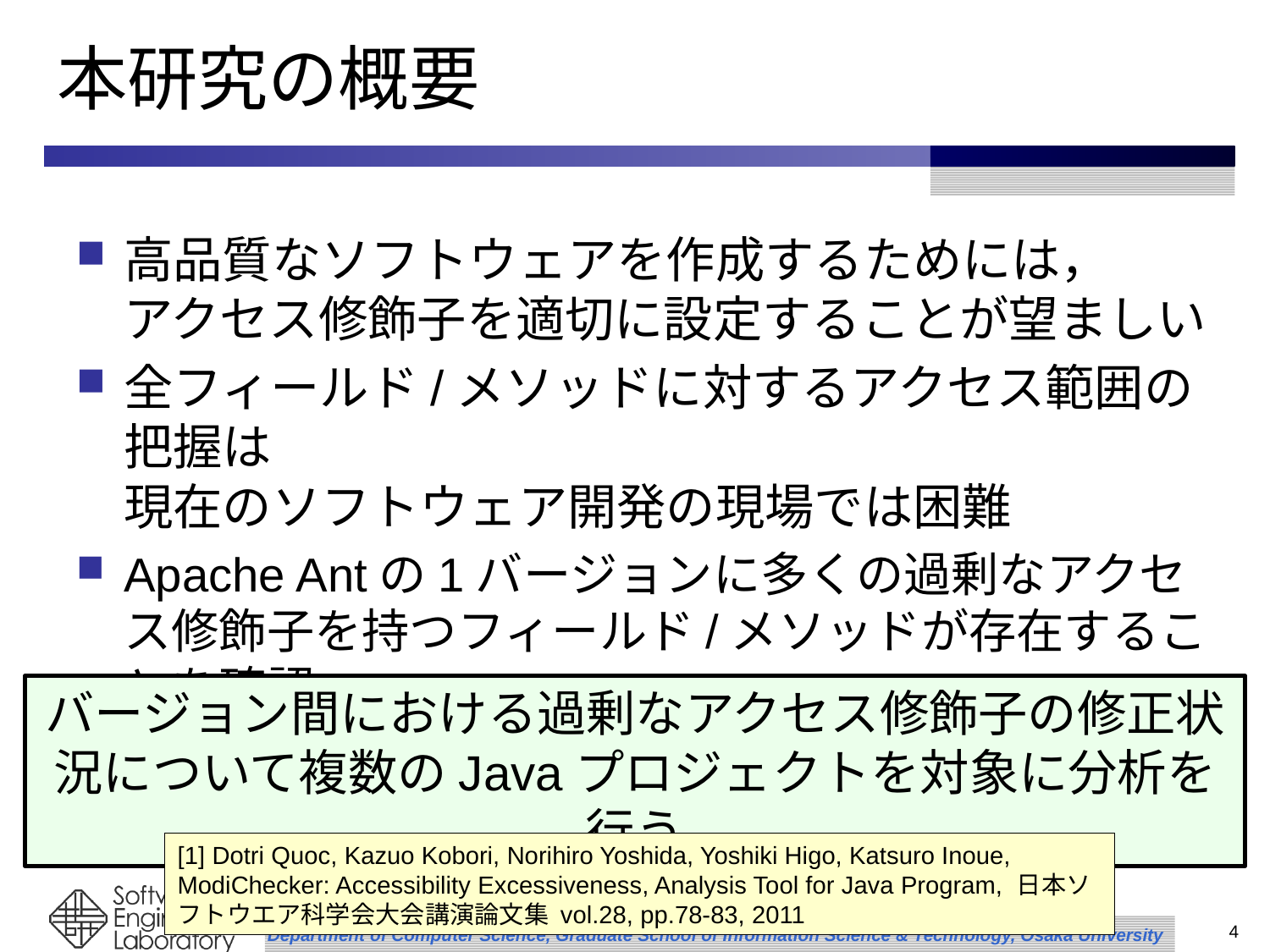

# 本研究の概要
高品質なソフトウェアを作成するためには，
アクセス修飾子を適切に設定することが望ましい
全フィールド/メソッドに対するアクセス範囲の把握は
現在のソフトウェア開発の現場では困難
Apache Antの1バージョンに多くの過剰なアクセス修飾子を持つフィールド/メソッドが存在することを確認[1]
バージョン間における過剰なアクセス修飾子の修正状況について複数のJavaプロジェクトを対象に分析を行う
[1] Dotri Quoc, Kazuo Kobori, Norihiro Yoshida, Yoshiki Higo, Katsuro Inoue, ModiChecker: Accessibility Excessiveness, Analysis Tool for Java Program, 日本ソフトウエア科学会大会講演論文集 vol.28, pp.78-83, 2011
4